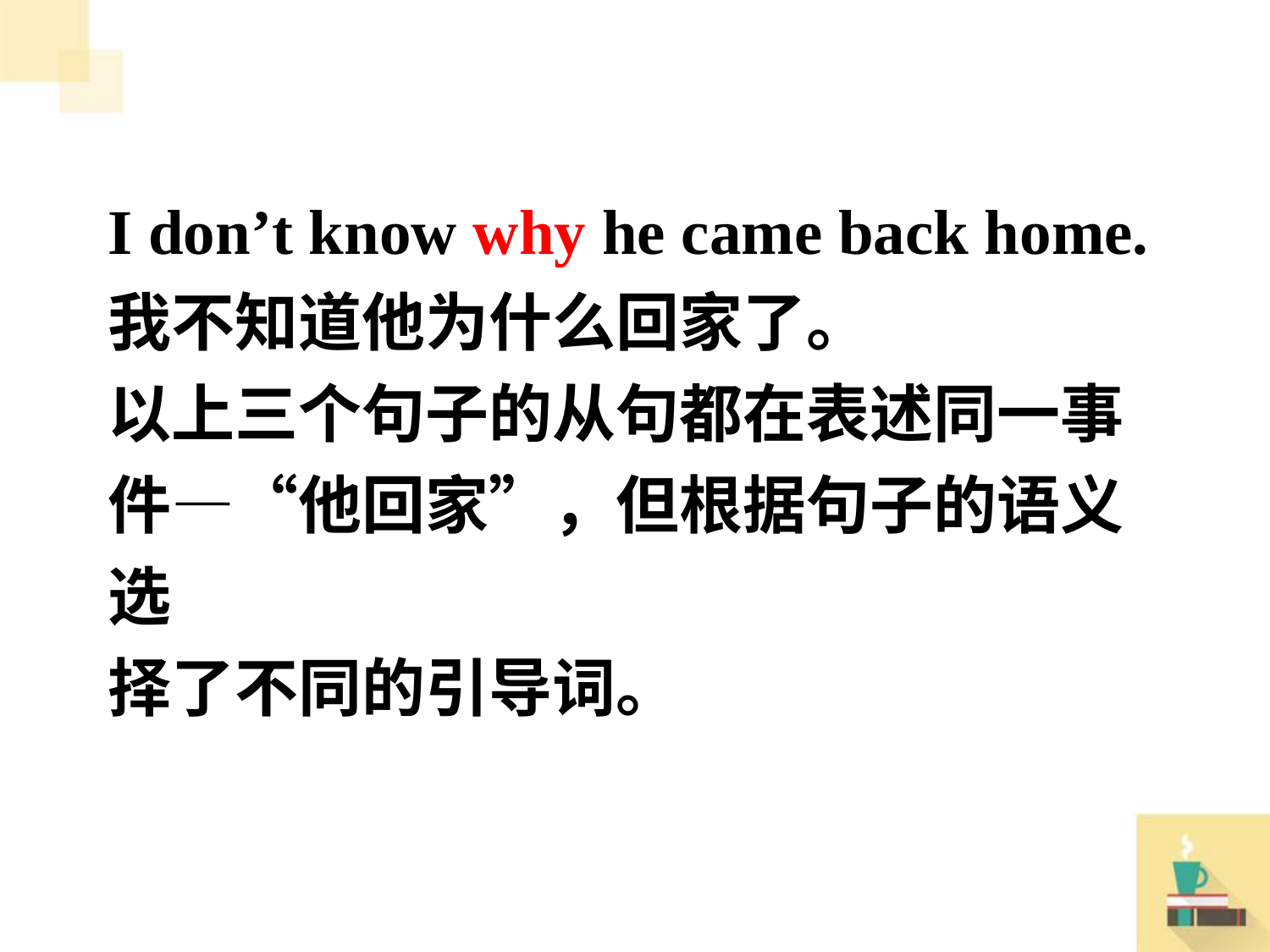

I don’t know why he came back home.
我不知道他为什么回家了。
以上三个句子的从句都在表述同一事
件—“他回家”，但根据句子的语义选
择了不同的引导词。